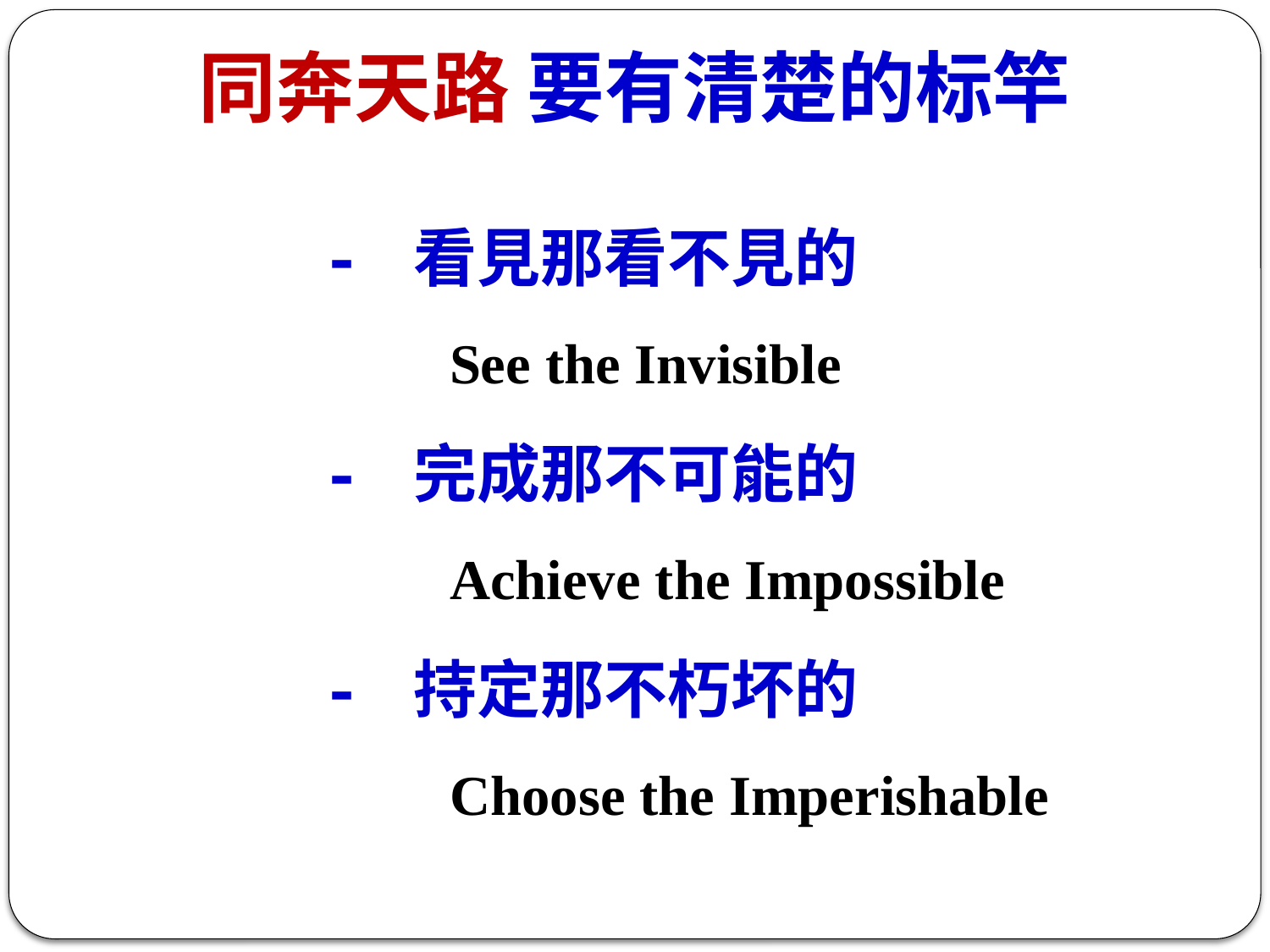

同奔天路 要有清楚的标竿
- 看見那看不見的
	See the Invisible
- 完成那不可能的
	Achieve the Impossible
- 持定那不朽坏的
	Choose the Imperishable